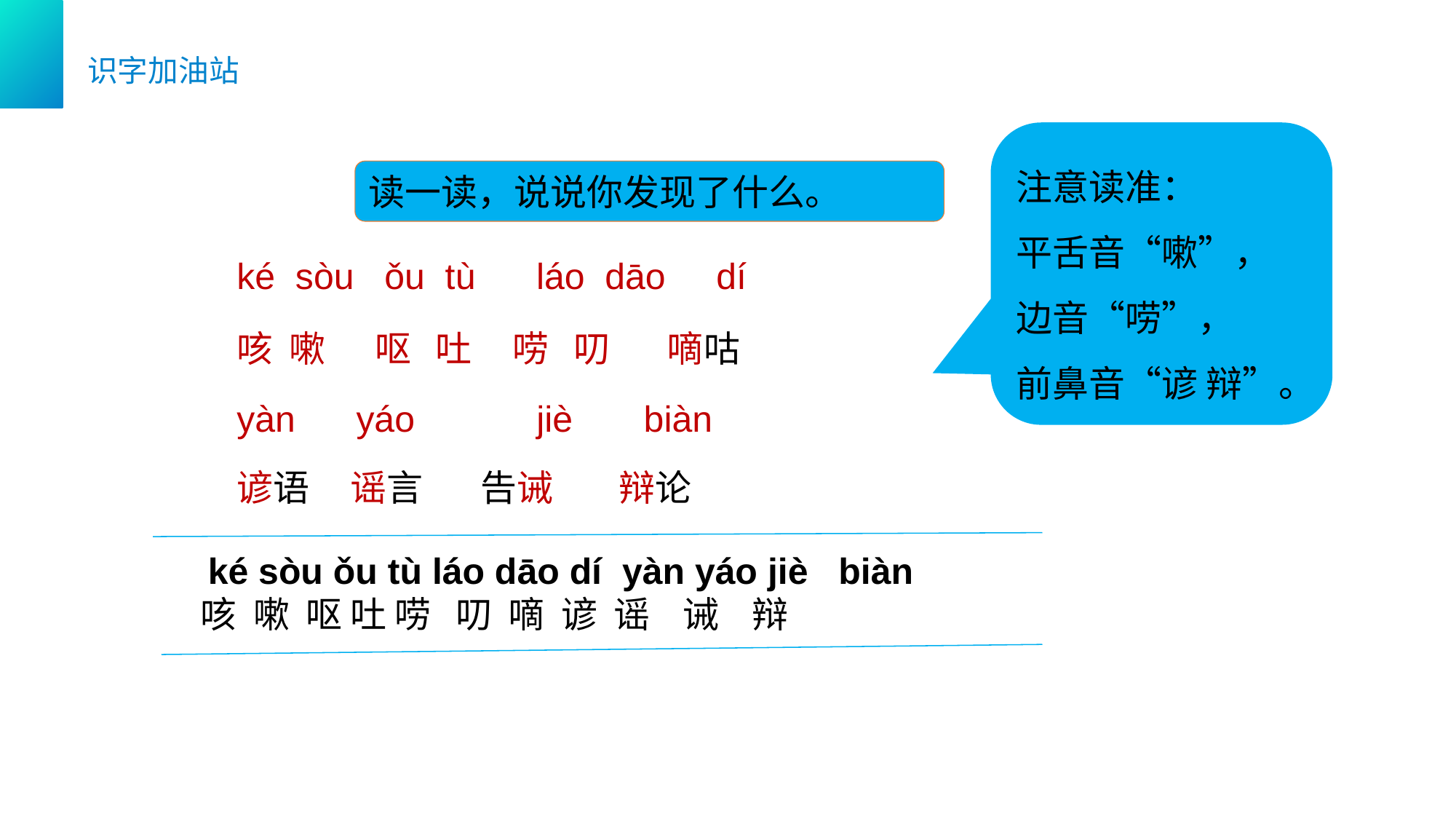

识字加油站
注意读准：
平舌音“嗽”，
边音“唠”，
前鼻音“谚 辩”。
读一读，说说你发现了什么。
ké  sòu   ǒu  tù      láo  dāo     dí
咳  嗽      呕   吐     唠   叨       嘀咕
yàn      yáo            jiè       biàn
谚语     谣言       告诫        辩论
    ké sòu ǒu tù láo dāo dí  yàn yáo jiè   biàn
   咳  嗽  呕 吐 唠   叨  嘀  谚  谣    诫    辩